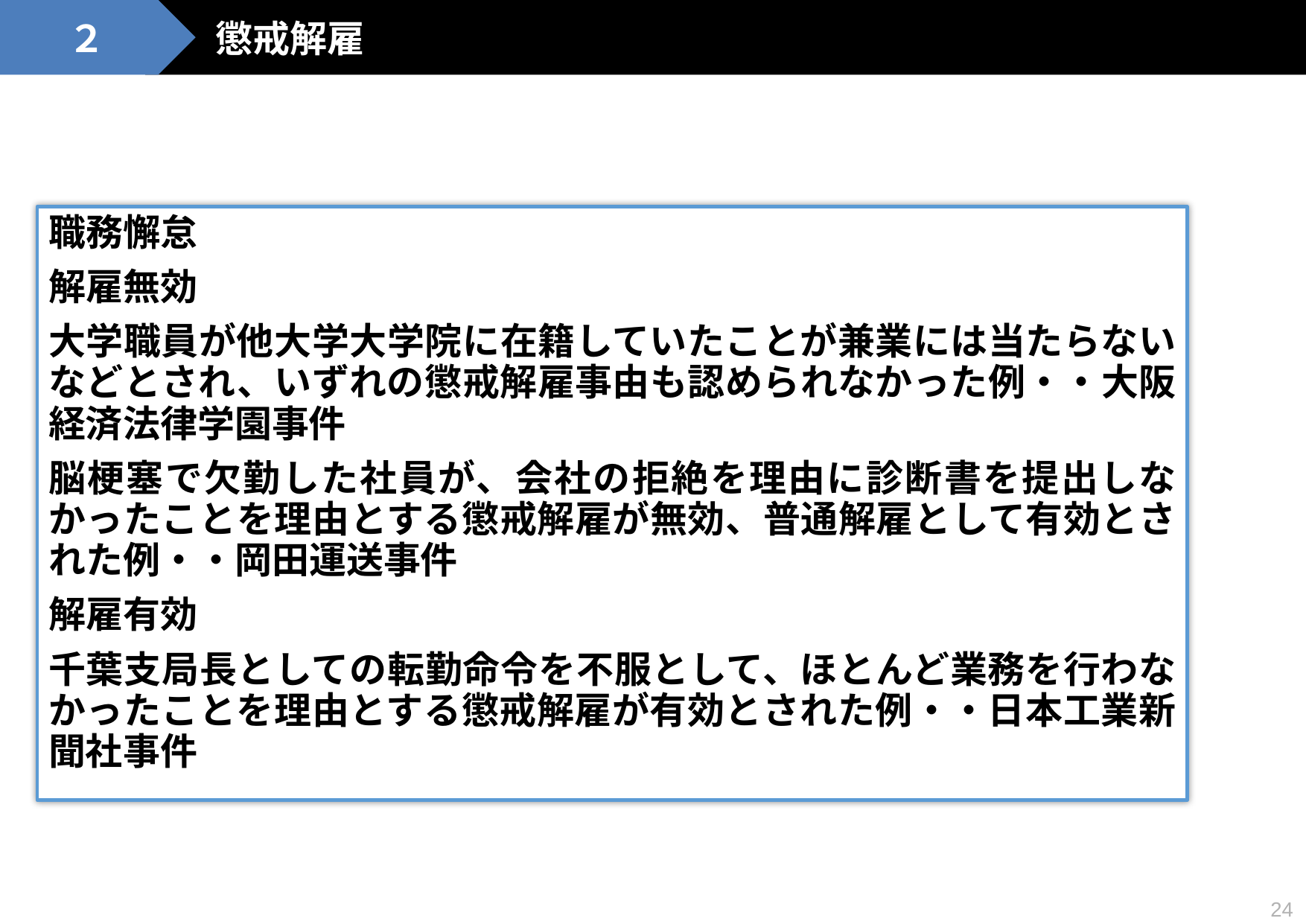

懲戒解雇
２

職務懈怠
解雇無効
大学職員が他大学大学院に在籍していたことが兼業には当たらないなどとされ、いずれの懲戒解雇事由も認められなかった例・・大阪経済法律学園事件
脳梗塞で欠勤した社員が、会社の拒絶を理由に診断書を提出しなかったことを理由とする懲戒解雇が無効、普通解雇として有効とされた例・・岡田運送事件
解雇有効
千葉支局長としての転勤命令を不服として、ほとんど業務を行わなかったことを理由とする懲戒解雇が有効とされた例・・日本工業新聞社事件
24